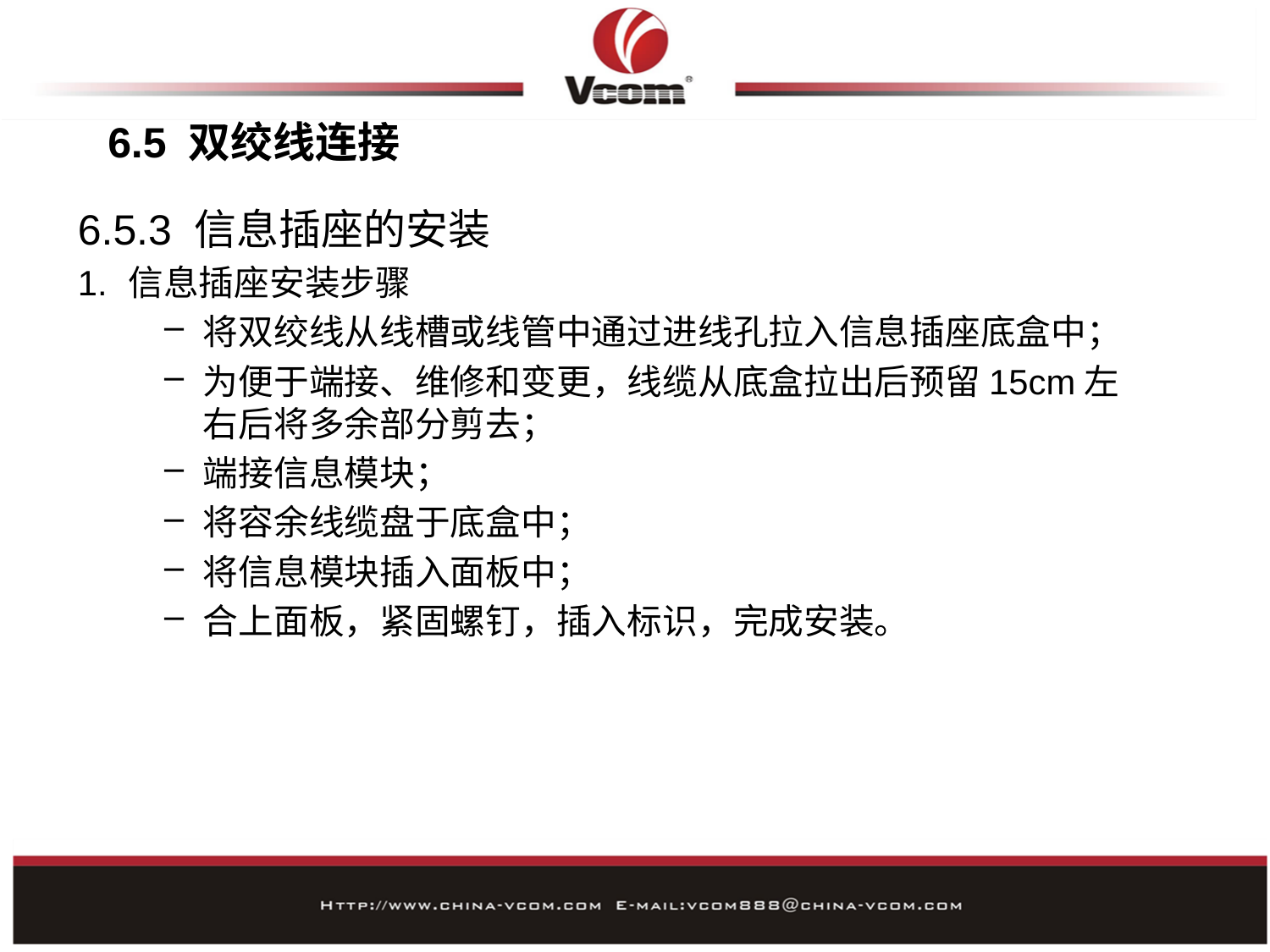

# 6.5 双绞线连接
6.5.3 信息插座的安装
信息插座安装步骤
将双绞线从线槽或线管中通过进线孔拉入信息插座底盒中；
为便于端接、维修和变更，线缆从底盒拉出后预留15cm左右后将多余部分剪去；
端接信息模块；
将容余线缆盘于底盒中；
将信息模块插入面板中；
合上面板，紧固螺钉，插入标识，完成安装。